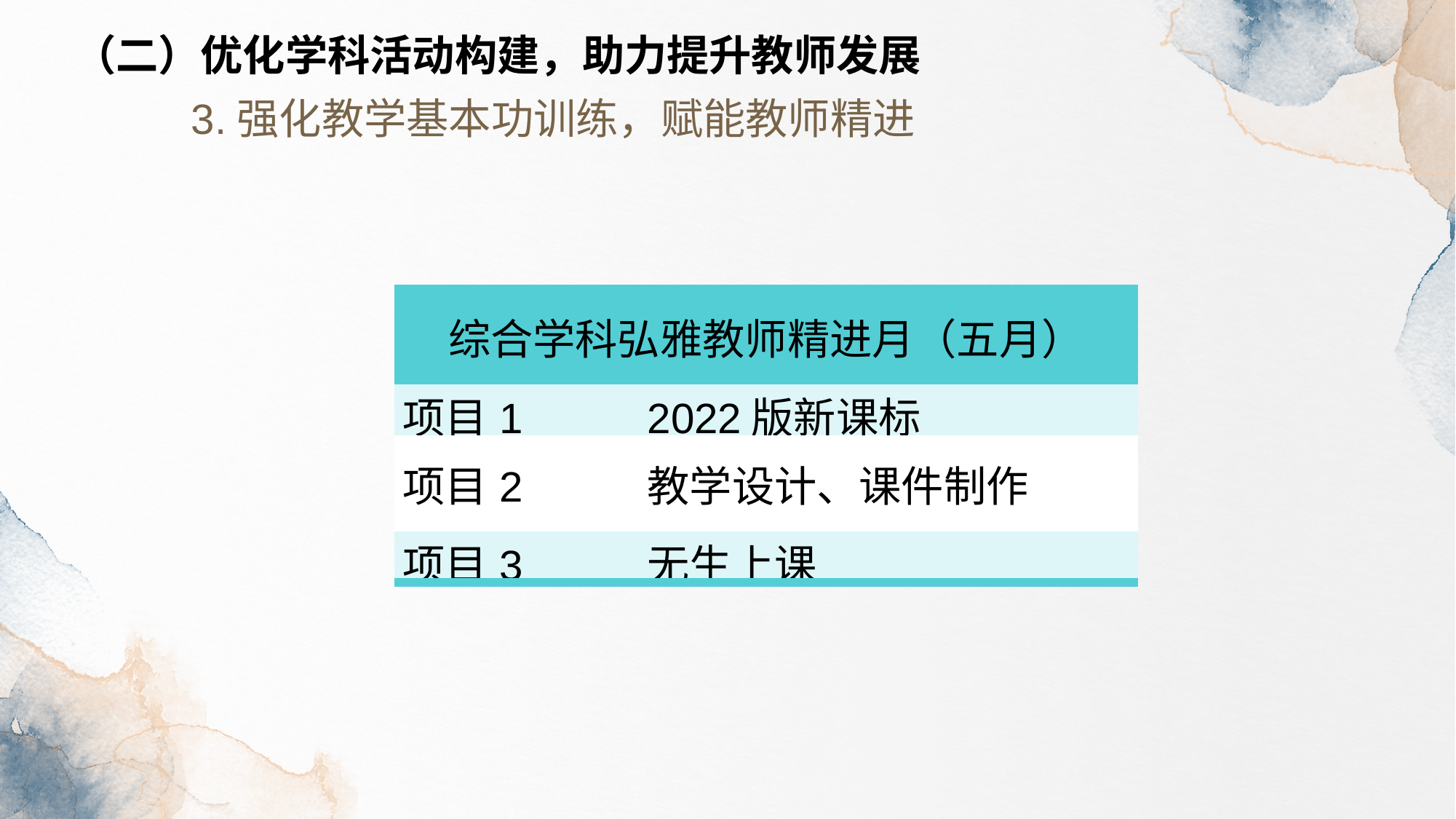

（二）优化学科活动构建，助力提升教师发展
3.强化教学基本功训练，赋能教师精进
| 综合学科弘雅教师精进月（五月） |  |
| --- | --- |
| 项目1 | 2022版新课标 |
| 项目2 | 教学设计、课件制作 |
| 项目3 | 无生上课 |